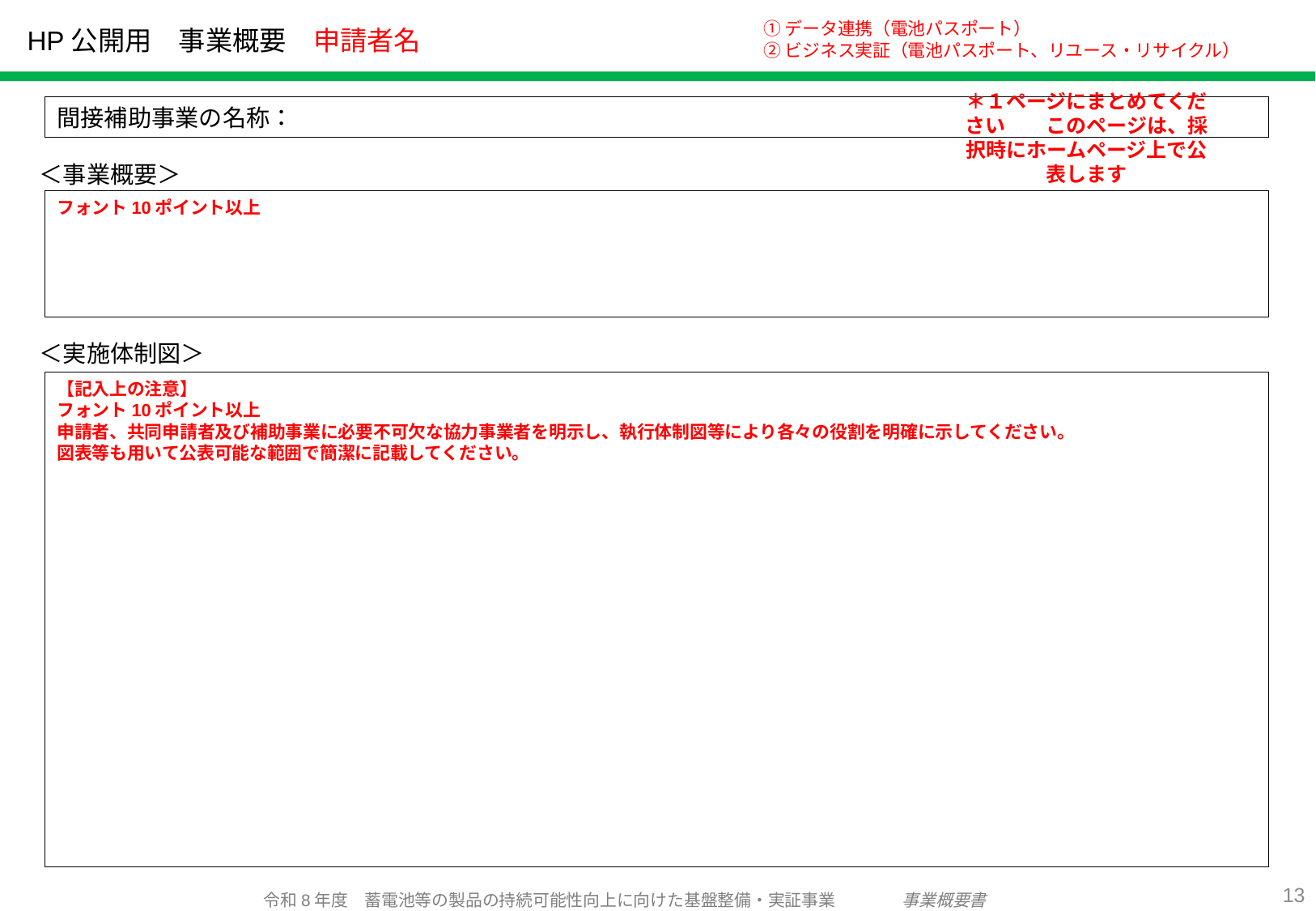

①データ連携（電池パスポート）
②ビジネス実証（電池パスポート、リユース・リサイクル）
HP公開用　事業概要　申請者名
＊１ページにまとめてください　　このページは、採択時にホームページ上で公表します

間接補助事業の名称：
＜事業概要＞
フォント10ポイント以上
＜実施体制図＞
【記入上の注意】
フォント10ポイント以上
申請者、共同申請者及び補助事業に必要不可欠な協力事業者を明示し、執行体制図等により各々の役割を明確に示してください。
図表等も用いて公表可能な範囲で簡潔に記載してください。

13